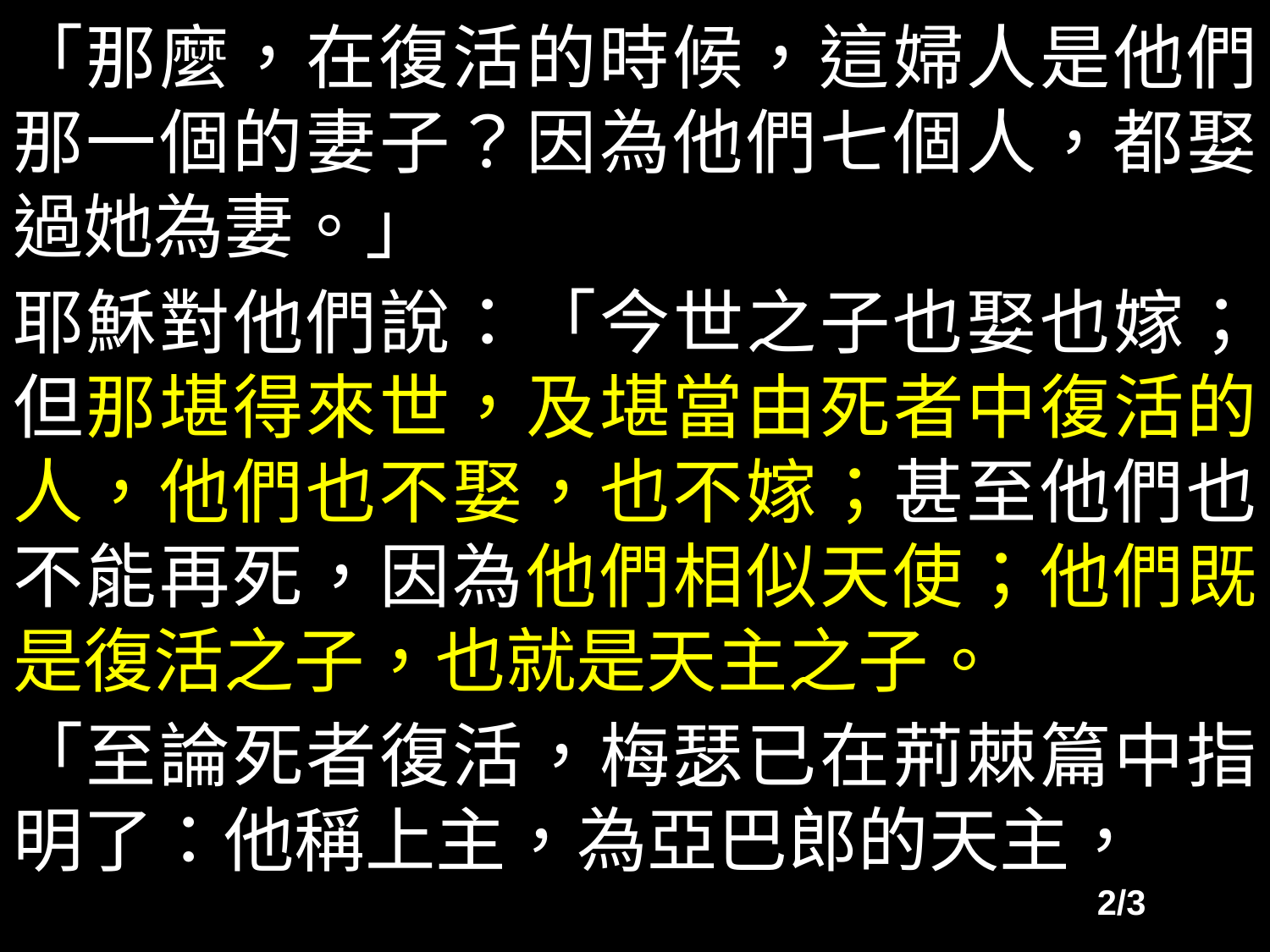

「那麼，在復活的時候，這婦人是他們那一個的妻子？因為他們七個人，都娶過她為妻。」
耶穌對他們說：「今世之子也娶也嫁；但那堪得來世，及堪當由死者中復活的人，他們也不娶，也不嫁；甚至他們也不能再死，因為他們相似天使；他們既是復活之子，也就是天主之子。
「至論死者復活，梅瑟已在荊棘篇中指明了：他稱上主，為亞巴郎的天主，

2/3